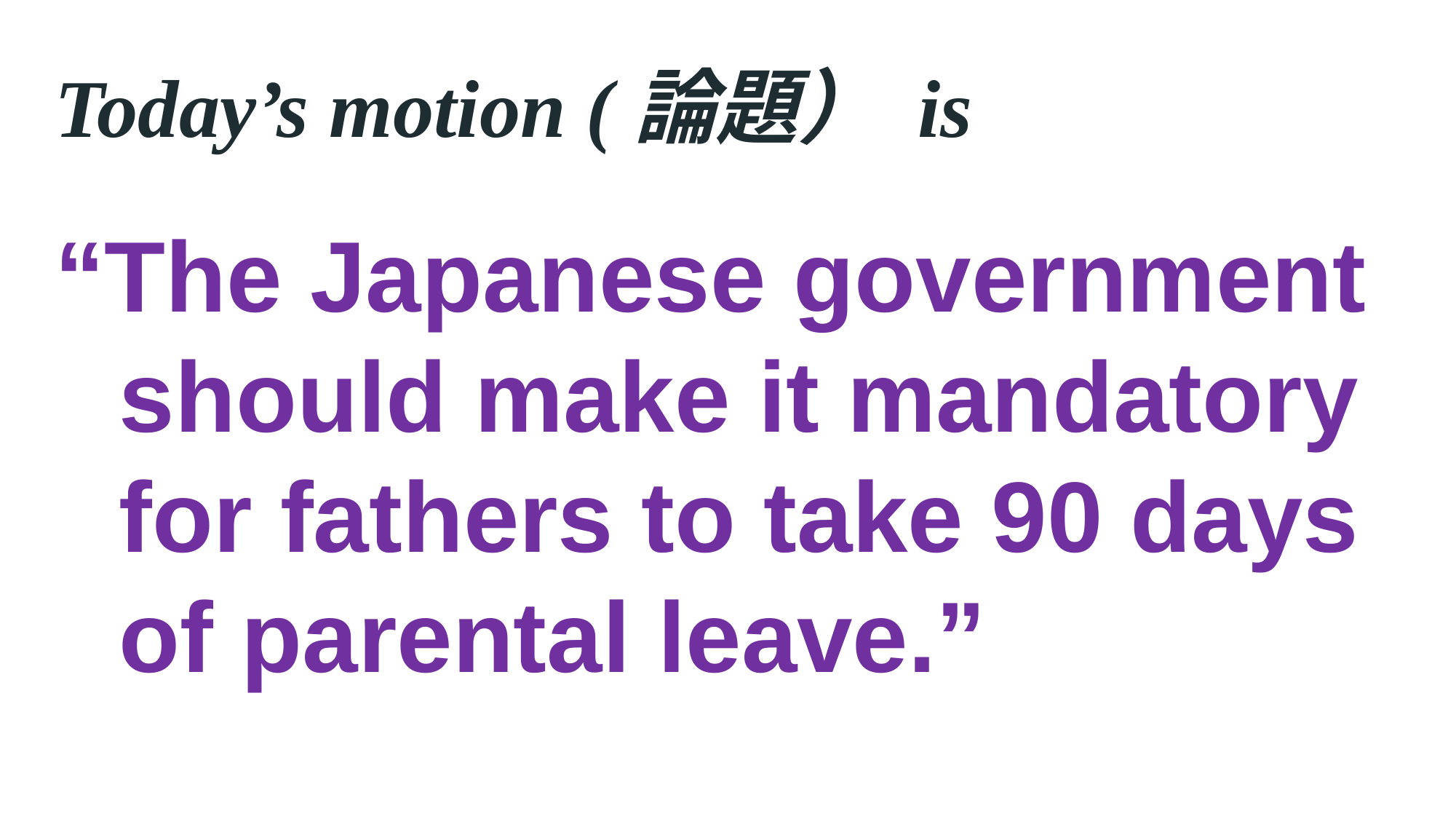

Today’s motion (論題） is

“The Japanese government should make it mandatory for fathers to take 90 days of parental leave.”